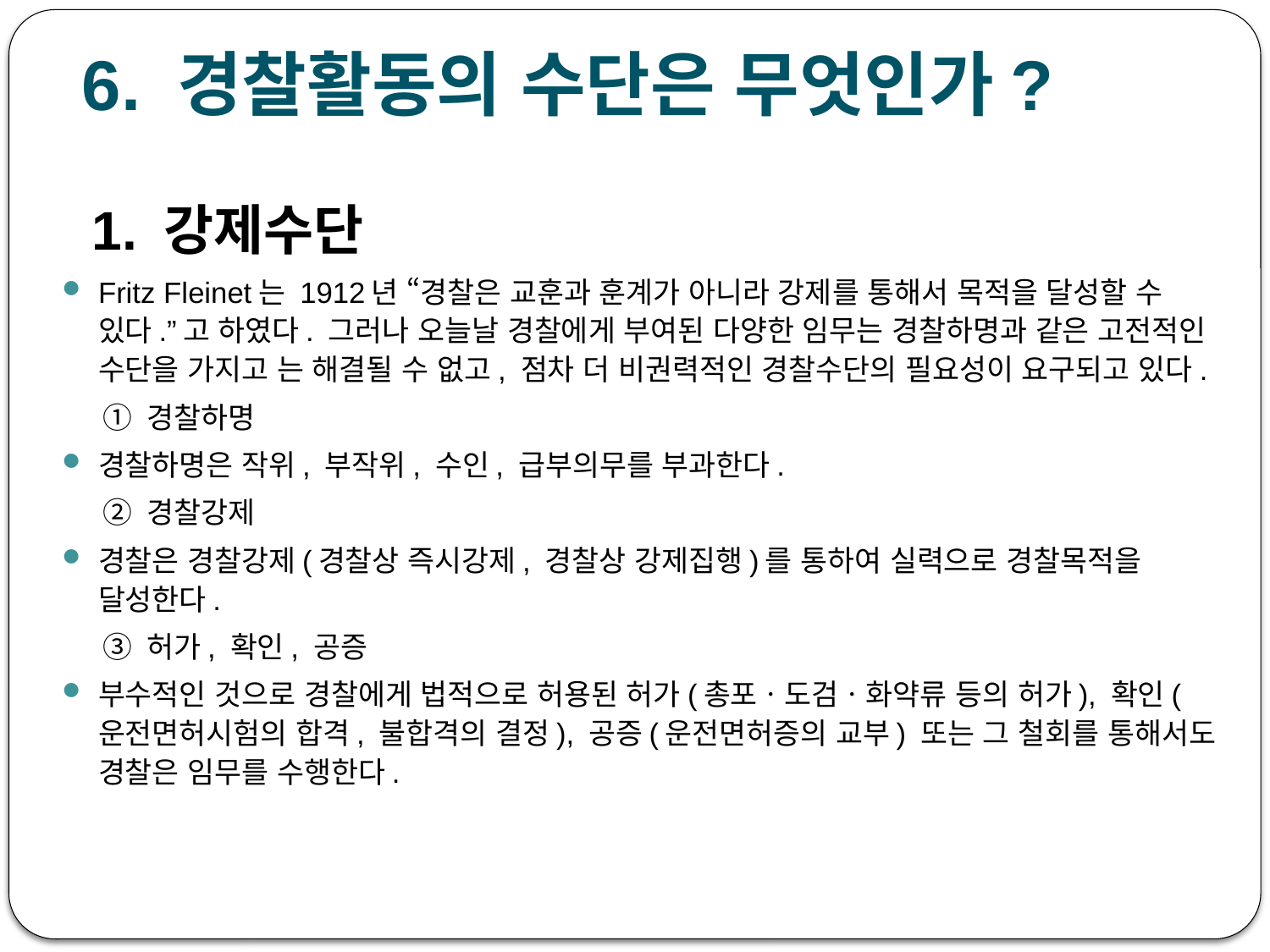

# 6. 경찰활동의 수단은 무엇인가?

  1. 강제수단
Fritz Fleinet는 1912년 “경찰은 교훈과 훈계가 아니라 강제를 통해서 목적을 달성할 수 있다.”고 하였다. 그러나 오늘날 경찰에게 부여된 다양한 임무는 경찰하명과 같은 고전적인 수단을 가지고 는 해결될 수 없고, 점차 더 비권력적인 경찰수단의 필요성이 요구되고 있다.
     ① 경찰하명
경찰하명은 작위, 부작위, 수인, 급부의무를 부과한다.
     ② 경찰강제
경찰은 경찰강제(경찰상 즉시강제, 경찰상 강제집행)를 통하여 실력으로 경찰목적을 달성한다.
     ③ 허가, 확인, 공증
부수적인 것으로 경찰에게 법적으로 허용된 허가(총포ㆍ도검ㆍ화약류 등의 허가), 확인(운전면허시험의 합격, 불합격의 결정), 공증(운전면허증의 교부) 또는 그 철회를 통해서도 경찰은 임무를 수행한다.